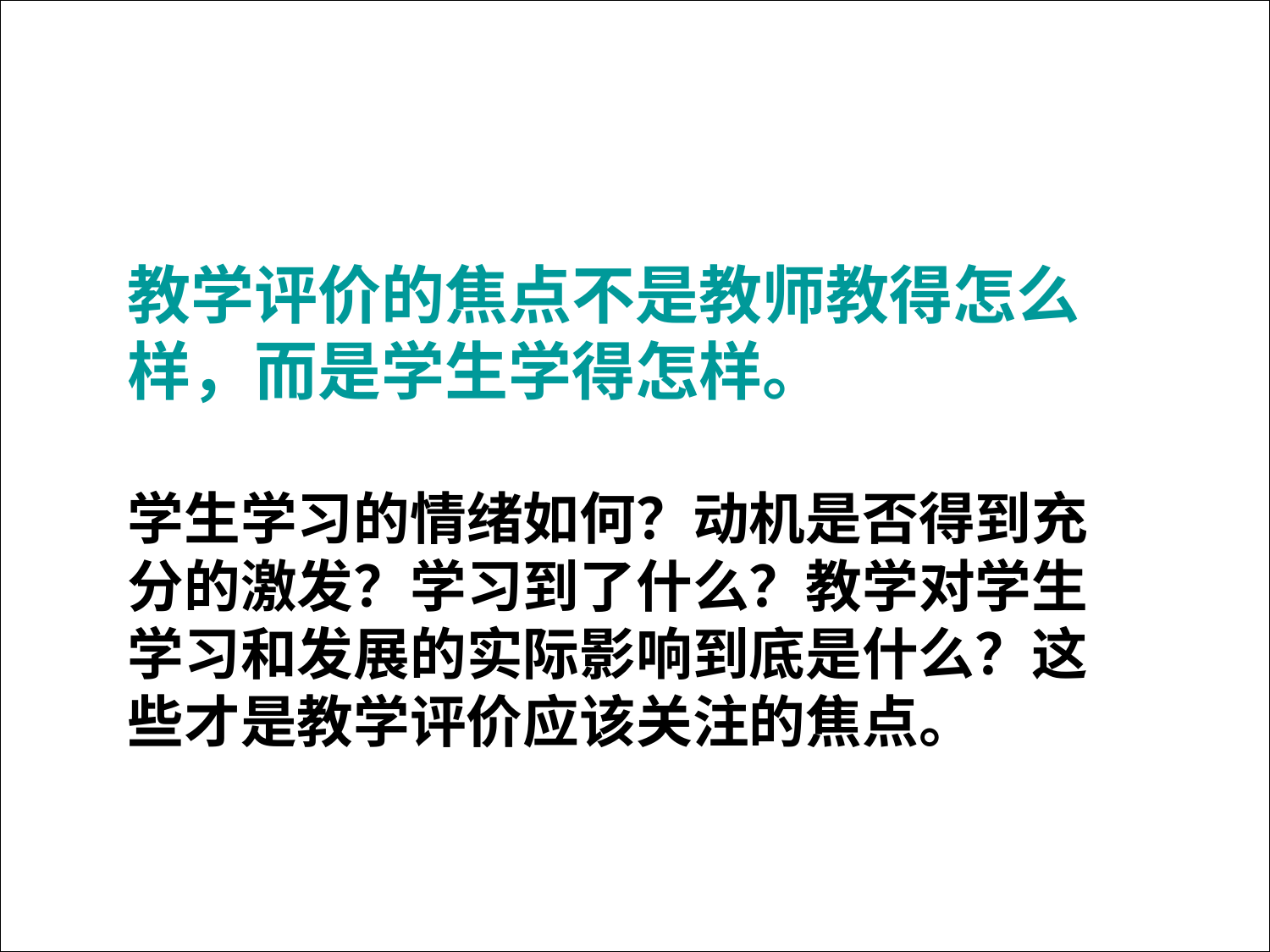

# 教学评价的焦点不是教师教得怎么样，而是学生学得怎样。 学生学习的情绪如何？动机是否得到充分的激发？学习到了什么？教学对学生学习和发展的实际影响到底是什么？这些才是教学评价应该关注的焦点。